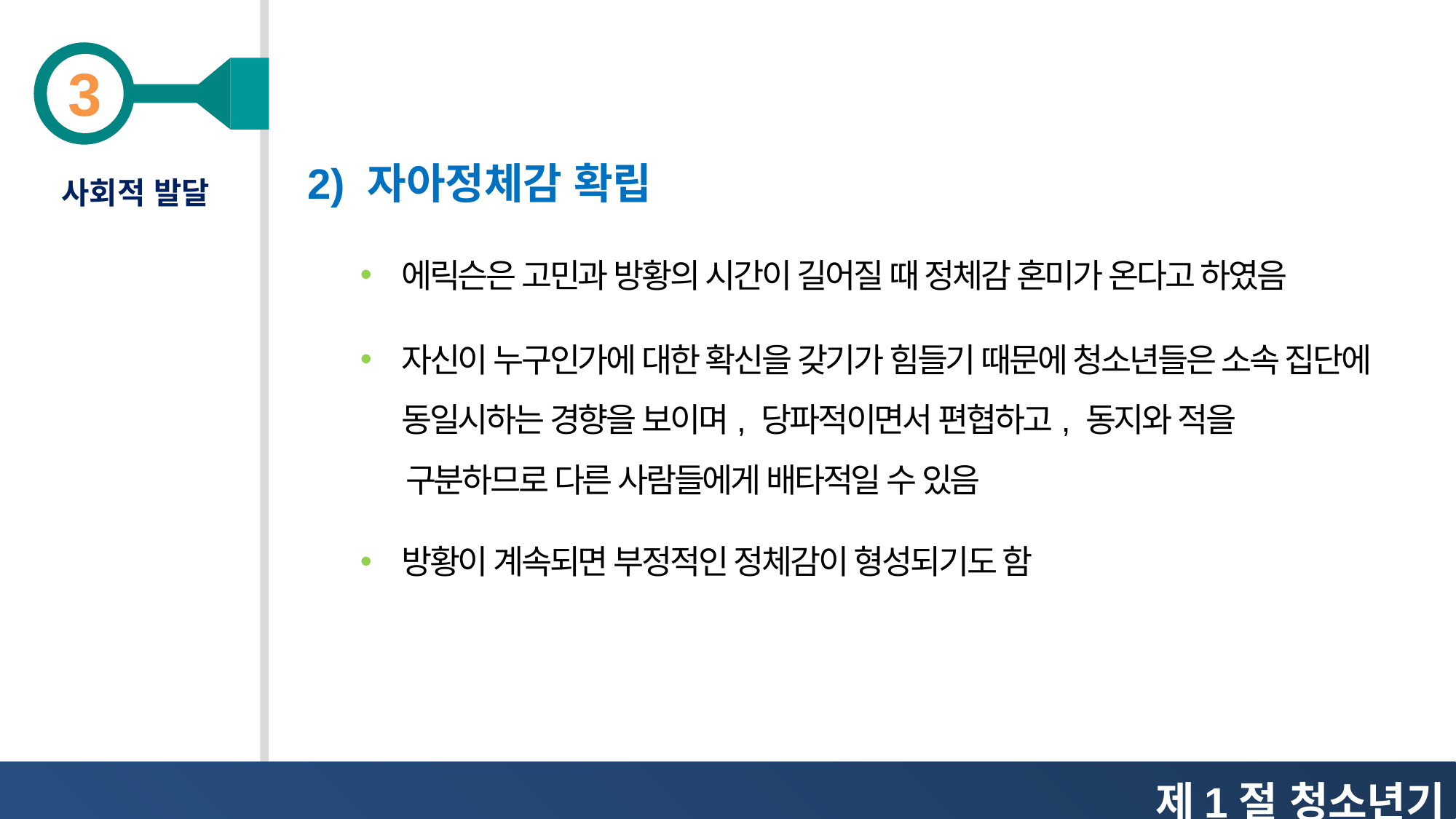

2) 자아정체감 확립
사회적 발달
에릭슨은 고민과 방황의 시간이 길어질 때 정체감 혼미가 온다고 하였음

자신이 누구인가에 대한 확신을 갖기가 힘들기 때문에 청소년들은 소속 집단에 동일시하는 경향을 보이며, 당파적이면서 편협하고, 동지와 적을
     구분하므로 다른 사람들에게 배타적일 수 있음

방황이 계속되면 부정적인 정체감이 형성되기도 함
제1절 청소년기